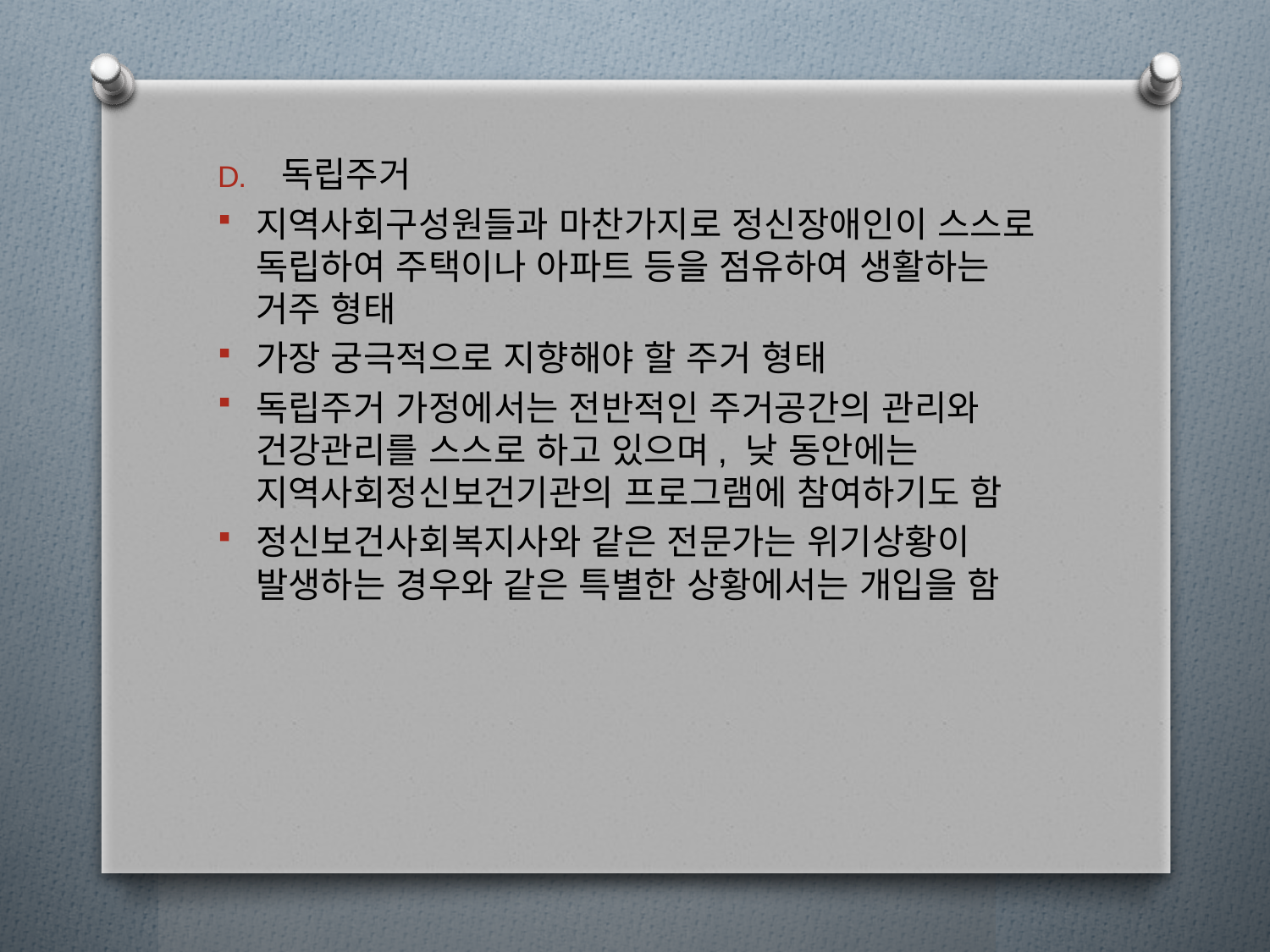

독립주거
지역사회구성원들과 마찬가지로 정신장애인이 스스로 독립하여 주택이나 아파트 등을 점유하여 생활하는 거주 형태
가장 궁극적으로 지향해야 할 주거 형태
독립주거 가정에서는 전반적인 주거공간의 관리와 건강관리를 스스로 하고 있으며, 낮 동안에는 지역사회정신보건기관의 프로그램에 참여하기도 함
정신보건사회복지사와 같은 전문가는 위기상황이 발생하는 경우와 같은 특별한 상황에서는 개입을 함